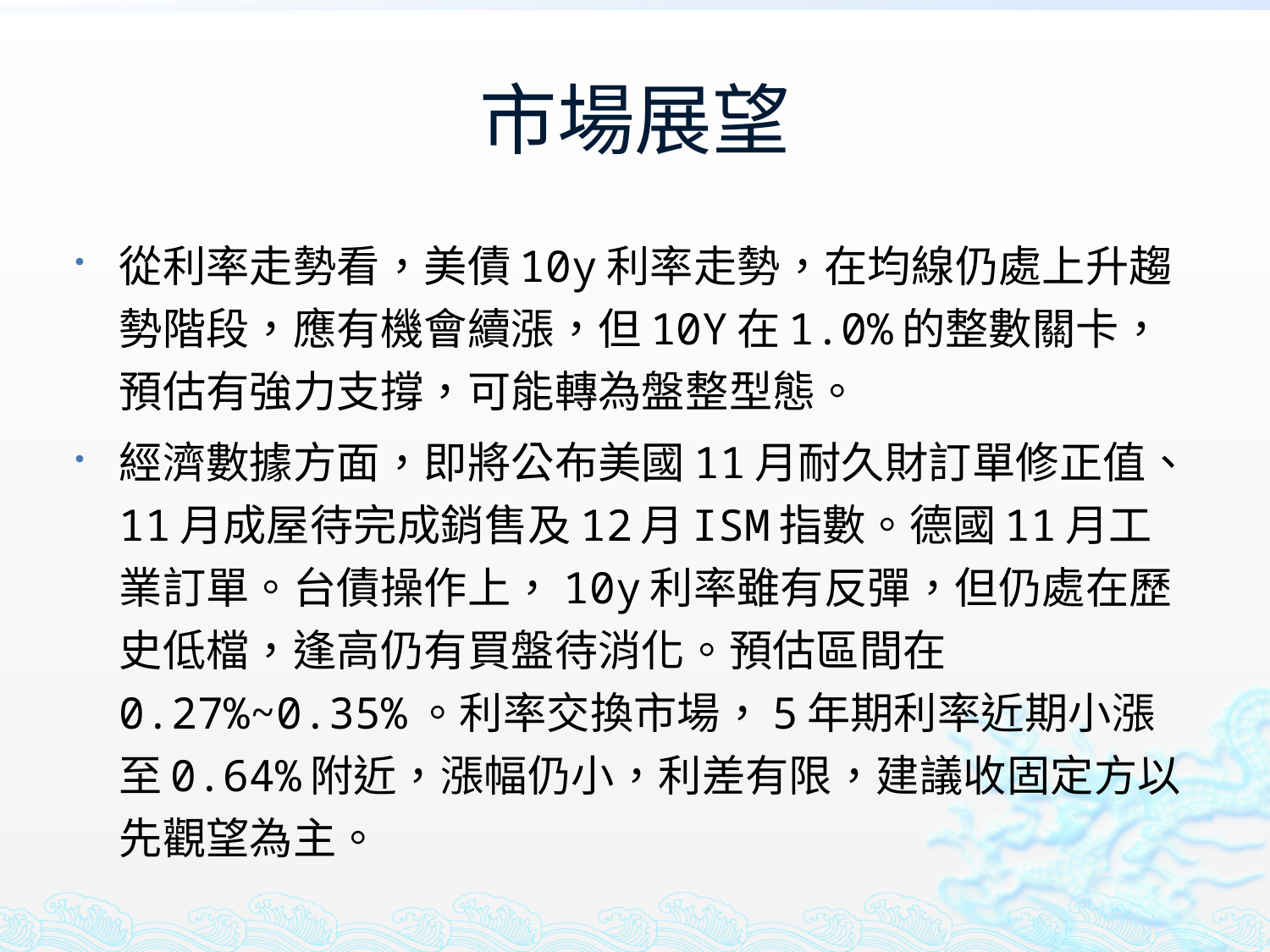

# 市場展望
從利率走勢看，美債10y利率走勢，在均線仍處上升趨勢階段，應有機會續漲，但10Y在1.0%的整數關卡，預估有強力支撐，可能轉為盤整型態。
經濟數據方面，即將公布美國11月耐久財訂單修正值、11月成屋待完成銷售及12月ISM指數。德國11月工業訂單。台債操作上，10y利率雖有反彈，但仍處在歷史低檔，逢高仍有買盤待消化。預估區間在0.27%~0.35%。利率交換市場，5年期利率近期小漲至0.64%附近，漲幅仍小，利差有限，建議收固定方以先觀望為主。